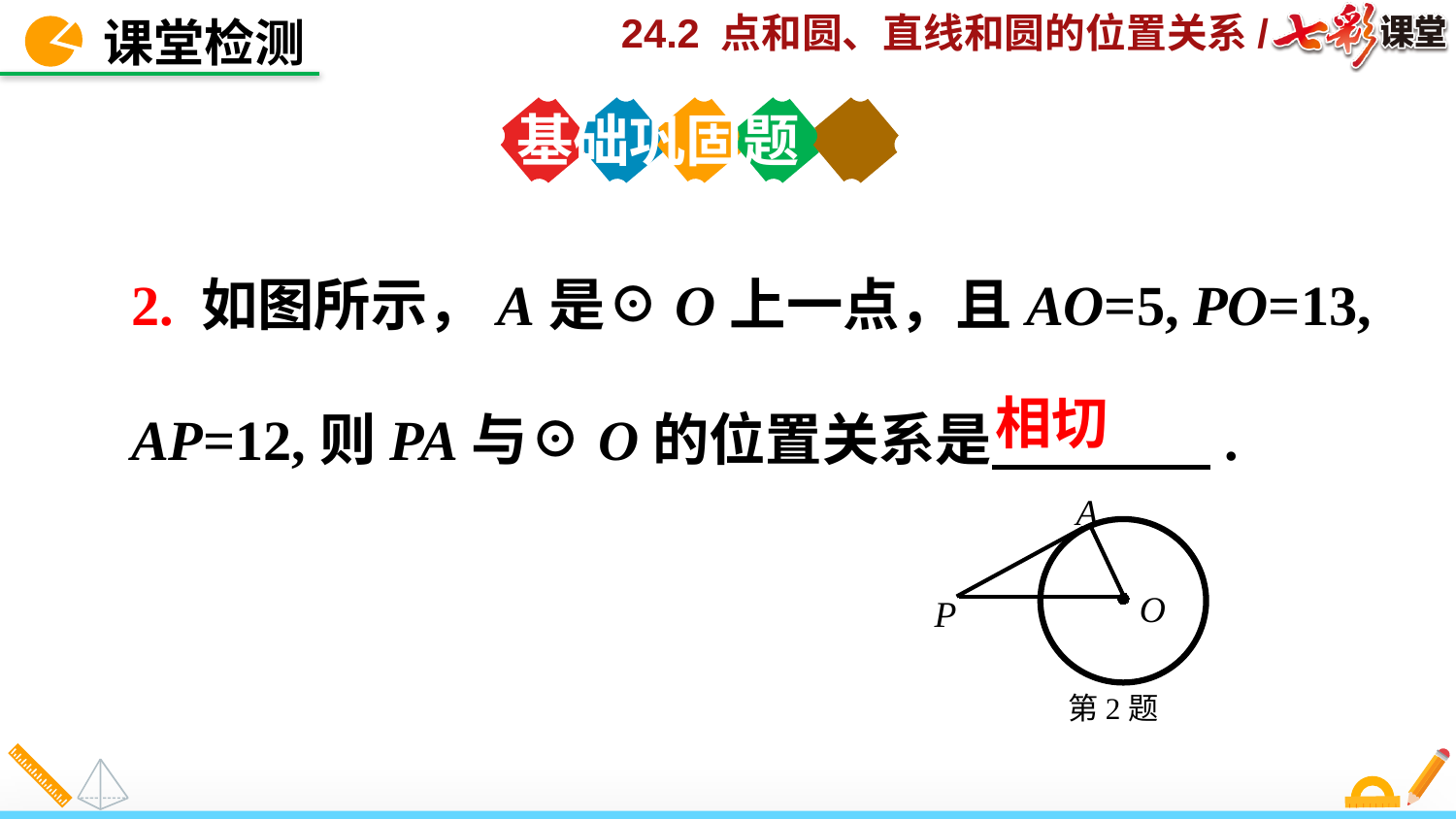

课堂检测

基础巩固题

2. 如图所示，A是☉O上一点，且AO=5, PO=13, AP=12,则PA与☉O的位置关系是                 .
相切
A

O
P

第2题